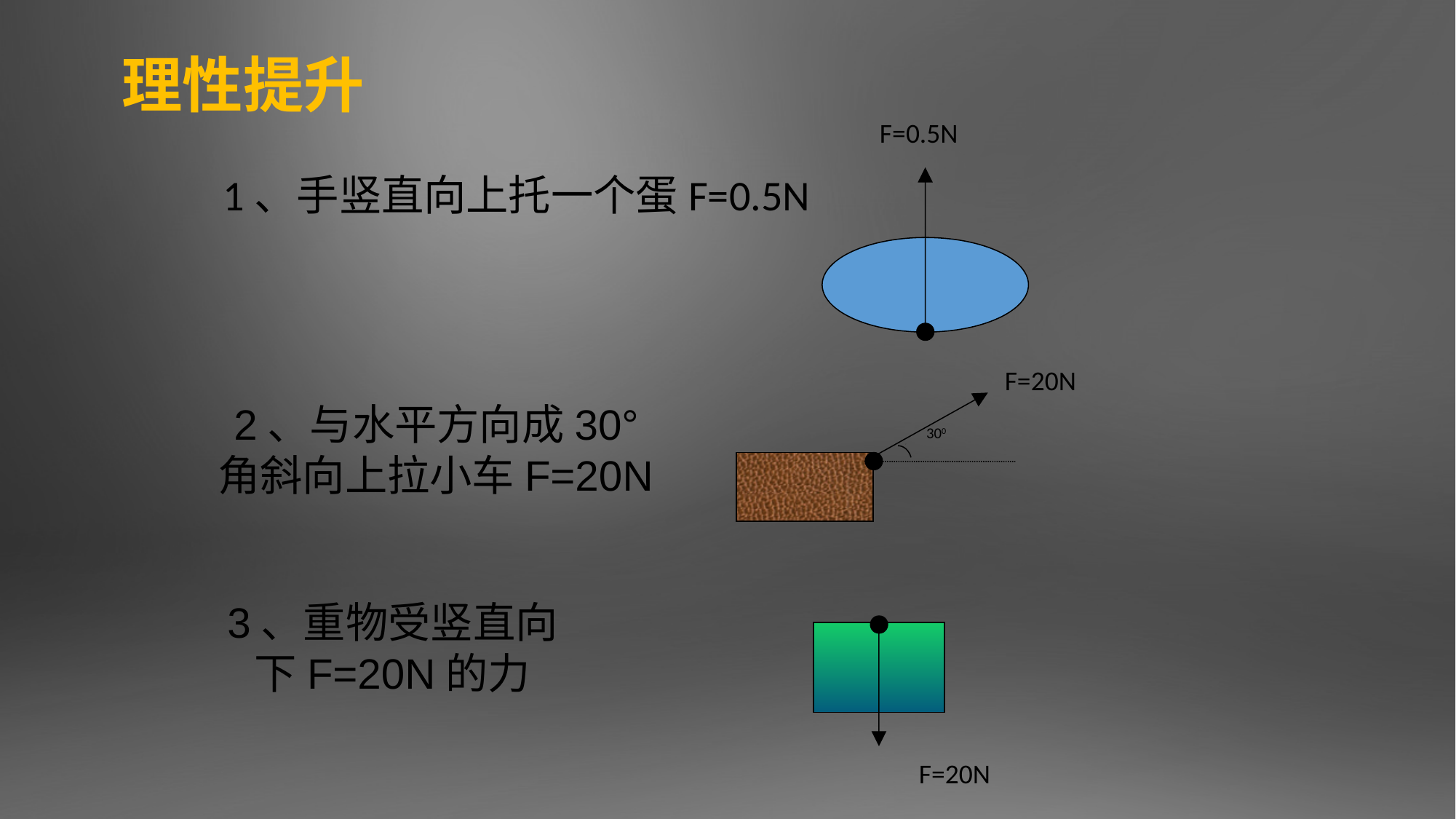

理性提升
F=0.5N

1、手竖直向上托一个蛋F=0.5N

F=20N
 2、与水平方向成30°角斜向上拉小车F=20N

300

3、重物受竖直向
下F=20N的力

F=20N